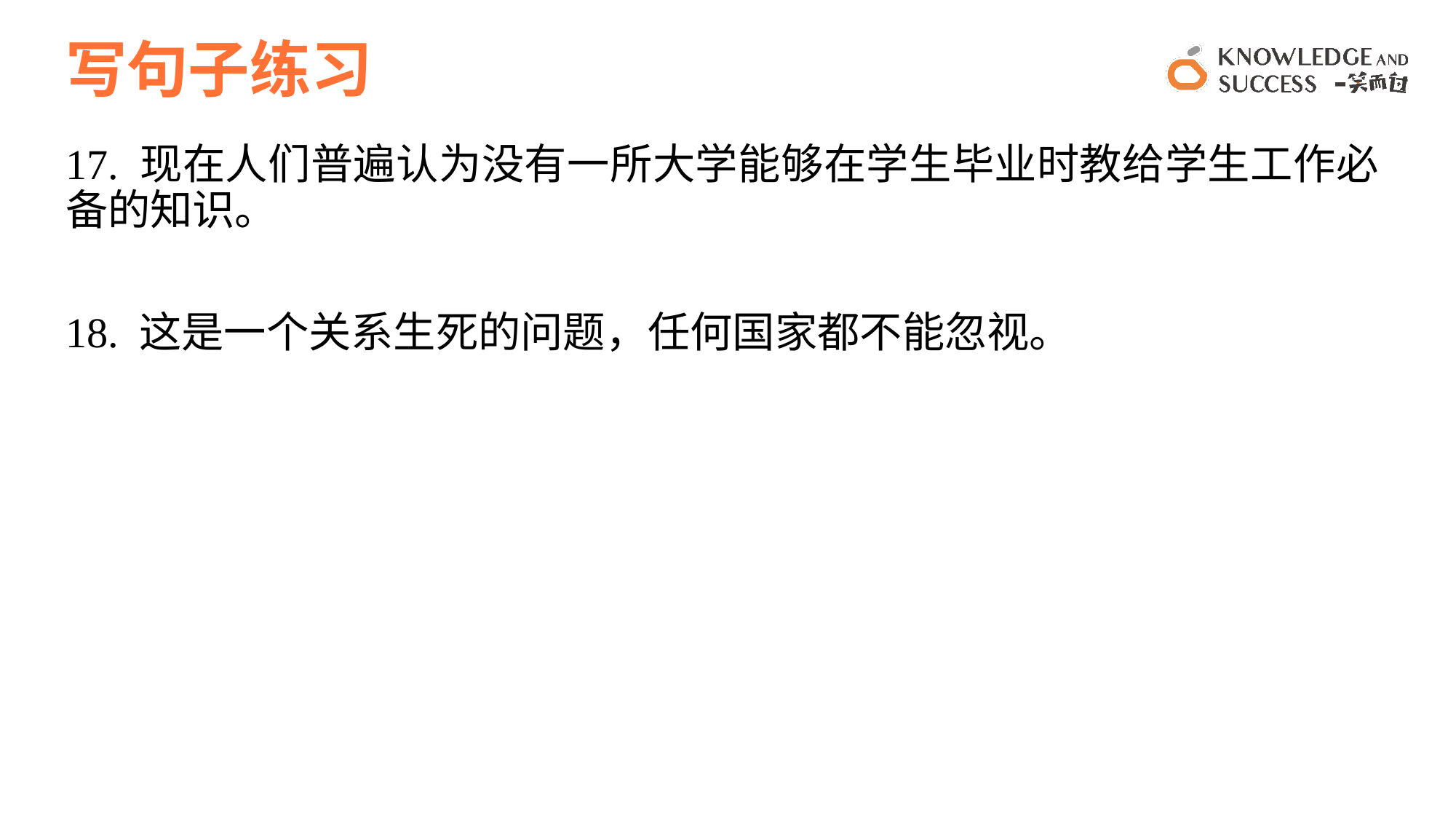

# 写句子练习
17. 现在人们普遍认为没有一所大学能够在学生毕业时教给学生工作必备的知识。

18. 这是一个关系生死的问题，任何国家都不能忽视。

13